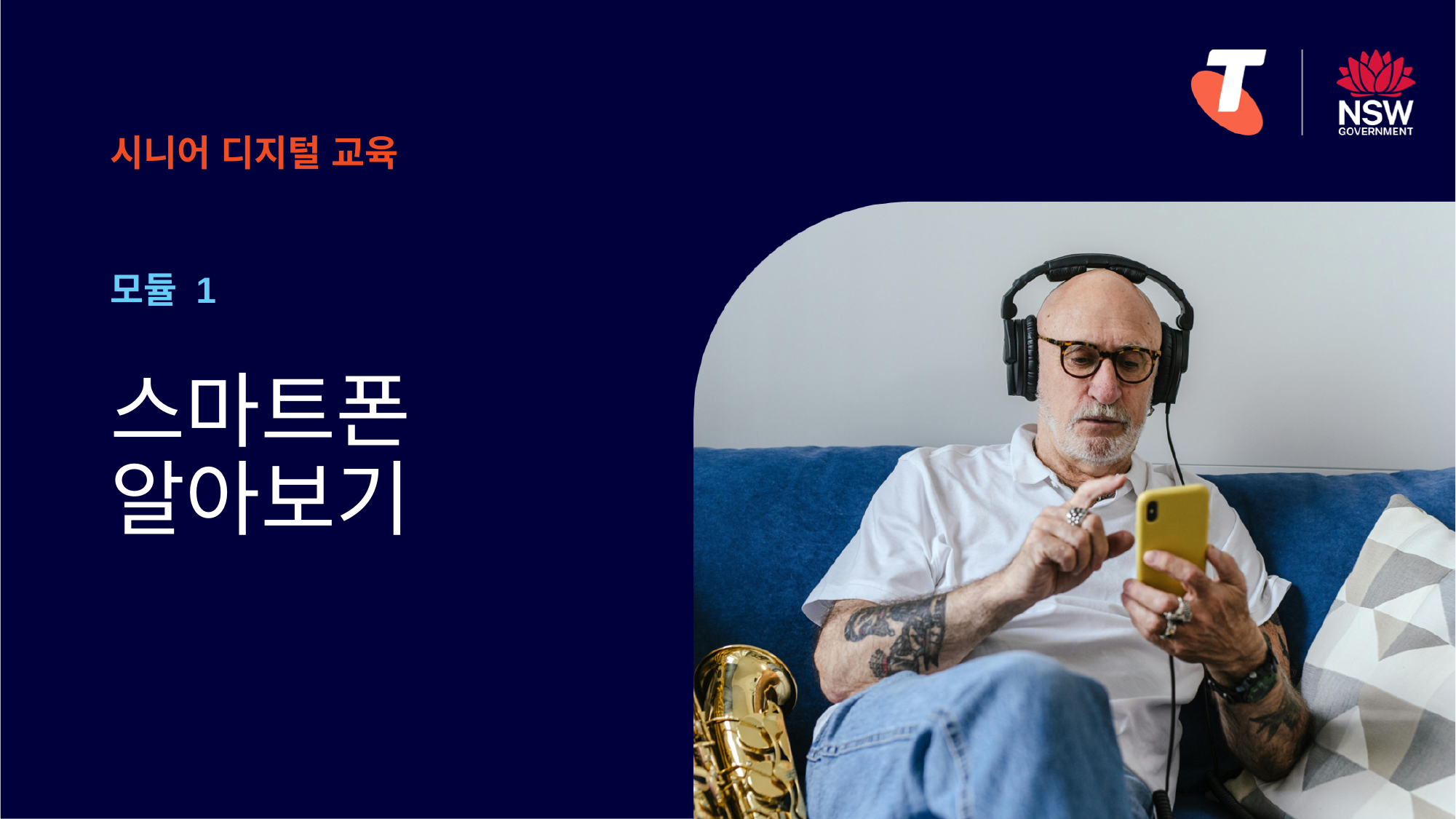

시니어 디지털 교육
모듈 1
# 스마트폰 알아보기